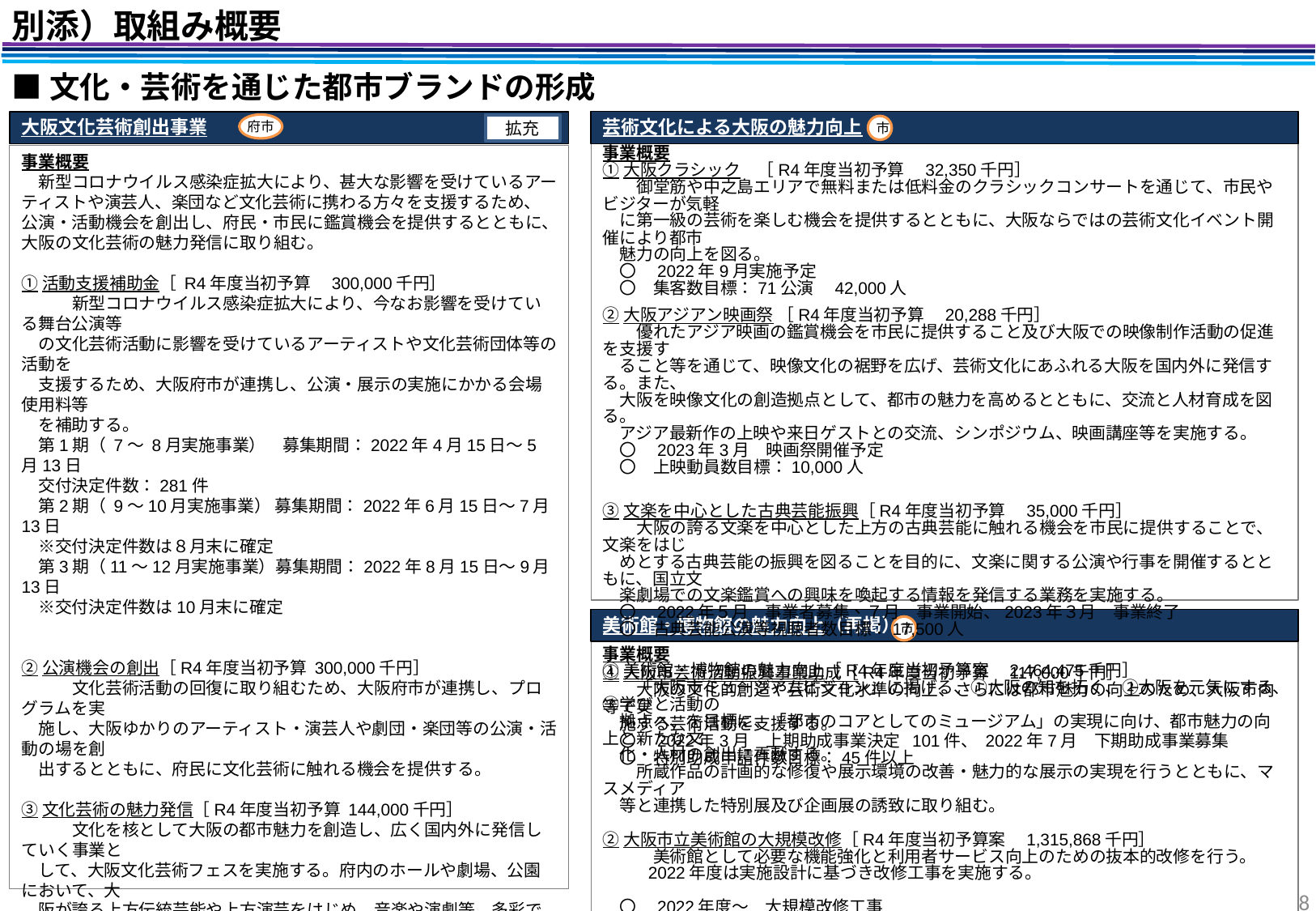

別添）取組み概要
■文化・芸術を通じた都市ブランドの形成
大阪文化芸術創出事業
芸術文化による大阪の魅力向上
府市

市
拡充
市
事業概要
①大阪クラシック　［R4年度当初予算　32,350千円］
　　御堂筋や中之島エリアで無料または低料金のクラシックコンサートを通じて、市民やビジターが気軽
　に第一級の芸術を楽しむ機会を提供するとともに、大阪ならではの芸術文化イベント開催により都市
　魅力の向上を図る。
　〇　2022年9月実施予定
　〇　集客数目標：71公演　42,000人

②大阪アジアン映画祭 ［R4年度当初予算　20,288千円］
　　優れたアジア映画の鑑賞機会を市民に提供すること及び大阪での映像制作活動の促進を支援す
　ること等を通じて、映像文化の裾野を広げ、芸術文化にあふれる大阪を国内外に発信する。また、
　大阪を映像文化の創造拠点として、都市の魅力を高めるとともに、交流と人材育成を図る。
　アジア最新作の上映や来日ゲストとの交流、シンポジウム、映画講座等を実施する。
　〇　2023年3月　映画祭開催予定
　〇　上映動員数目標：10,000人

③文楽を中心とした古典芸能振興［R4年度当初予算　35,000千円］
　　大阪の誇る文楽を中心とした上方の古典芸能に触れる機会を市民に提供することで、文楽をはじ
　めとする古典芸能の振興を図ることを目的に、文楽に関する公演や行事を開催するとともに、国立文
　楽劇場での文楽鑑賞への興味を喚起する情報を発信する業務を実施する。
　〇　2022年５月　事業者募集、７月　事業開始、2023年３月　事業終了
　〇　古典芸能公演等視聴者数目標：17,500人

④大阪市芸術活動振興事業助成［R4年度当初予算　117,000千円］
　　大阪の文化的創造や芸術文化水準の向上、さらには都市魅力の向上のため、大阪市内等で実
　施する芸術活動を支援する。
　〇　2022年3月　上期助成事業決定  101件、 2022年7月　下期助成事業募集
　〇　特別助成申請件数目標：45件以上
事業概要
　新型コロナウイルス感染症拡大により、甚大な影響を受けているアーティストや演芸人、楽団など文化芸術に携わる方々を支援するため、公演・活動機会を創出し、府民・市民に鑑賞機会を提供するとともに、大阪の文化芸術の魅力発信に取り組む。

①活動支援補助金［ R4年度当初予算　300,000千円］
　　　新型コロナウイルス感染症拡大により、今なお影響を受けている舞台公演等
　の文化芸術活動に影響を受けているアーティストや文化芸術団体等の活動を
　支援するため、大阪府市が連携し、公演・展示の実施にかかる会場使用料等
　を補助する。
　第1期（ 7～ 8月実施事業）　募集期間：2022年4月15日～5月13日
　交付決定件数：281件
　第2期（ 9～10月実施事業） 募集期間：2022年6月15日～7月13日
　※交付決定件数は８月末に確定
　第3期（11～12月実施事業）募集期間：2022年8月15日～9月13日
　※交付決定件数は10月末に確定

②公演機会の創出［R4年度当初予算 300,000千円］
　　　文化芸術活動の回復に取り組むため、大阪府市が連携し、プログラムを実
　施し、大阪ゆかりのアーティスト・演芸人や劇団・楽団等の公演・活動の場を創
　出するとともに、府民に文化芸術に触れる機会を提供する。

③文化芸術の魅力発信［R4年度当初予算 144,000千円］
　　　文化を核として大阪の都市魅力を創造し、広く国内外に発信していく事業と
　して、大阪文化芸術フェスを実施する。府内のホールや劇場、公園において、大
　阪が誇る上方伝統芸能や上方演芸をはじめ、音楽や演劇等、多彩で豊かな
　文化資源を活用した様々なプログラムを実施し、多くの観光客を呼び込むことを
　めざす。

※2022年は「大阪文化芸術創出プログラム2022」として②と③を合わせて実施
　 ○ 2022年9月から実施予定
   ○ 目標値：集客数 250,000人、プログラム公演数　85公演

美術館・博物館の魅力向上（再掲）
市
事業概要
①美術館・博物館の魅力向上［R4年度当初予算案　2,464,475千円］
　　「大阪市ミュージアムビジョン」に掲げる、①大阪の知を拓く、②大阪を元気にする、③学びと活動の
　拠点へ、を目標に、「都市のコアとしてのミュージアム」の実現に向け、都市魅力の向上と新たな文
　化・人材の創出に貢献する。
　　所蔵作品の計画的な修復や展示環境の改善・魅力的な展示の実現を行うとともに、マスメディア
　等と連携した特別展及び企画展の誘致に取り組む。

②大阪市立美術館の大規模改修［R4年度当初予算案　1,315,868千円］
　　　美術館として必要な機能強化と利用者サービス向上のための抜本的改修を行う。
　　  2022年度は実施設計に基づき改修工事を実施する。

　〇　2022年度～　大規模改修工事
　〇　2024年度中　リニューアルオープン予定
8